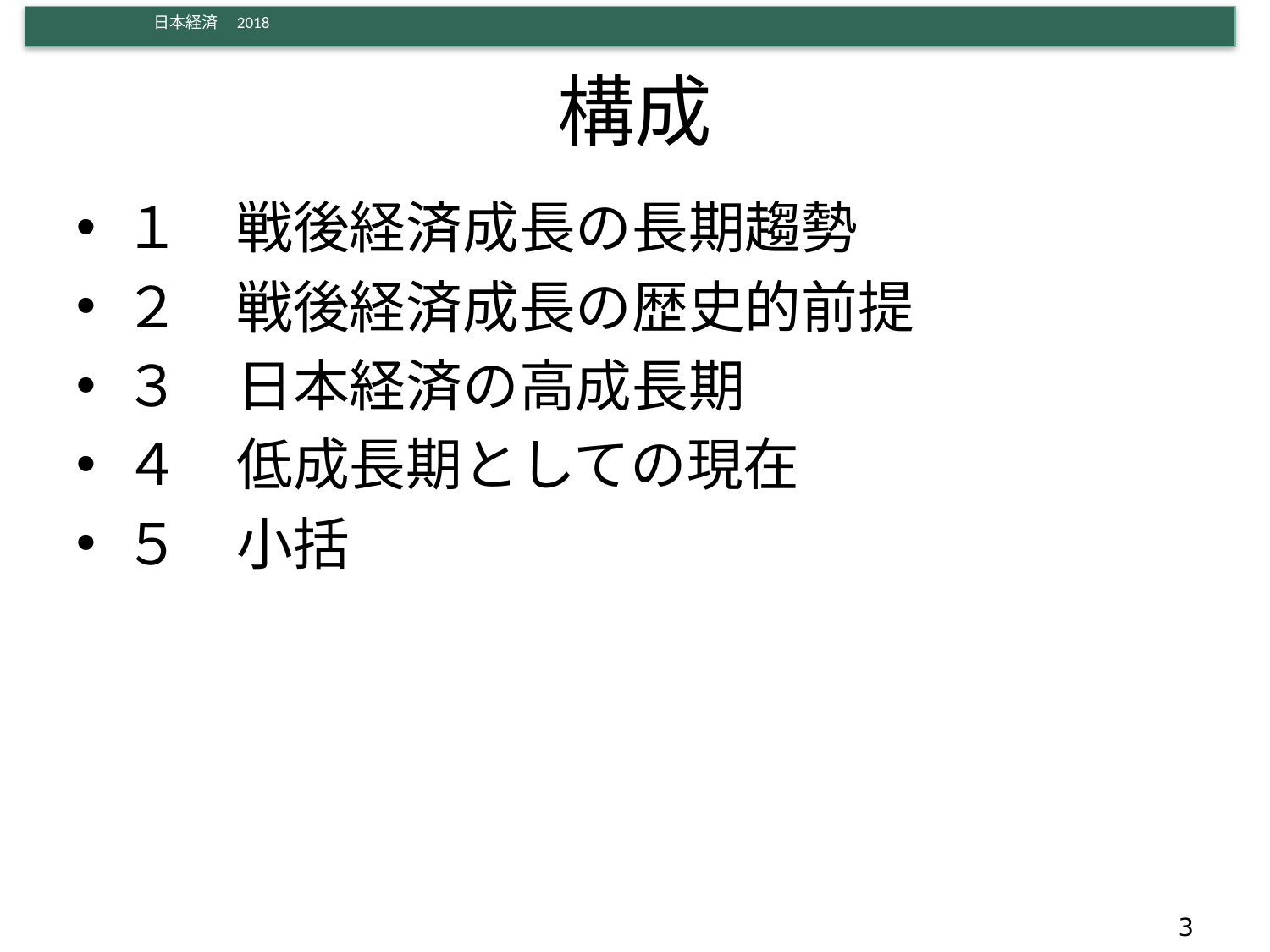

# 構成
１　戦後経済成長の長期趨勢
２　戦後経済成長の歴史的前提
３　日本経済の高成長期
４　低成長期としての現在
５　小括

3